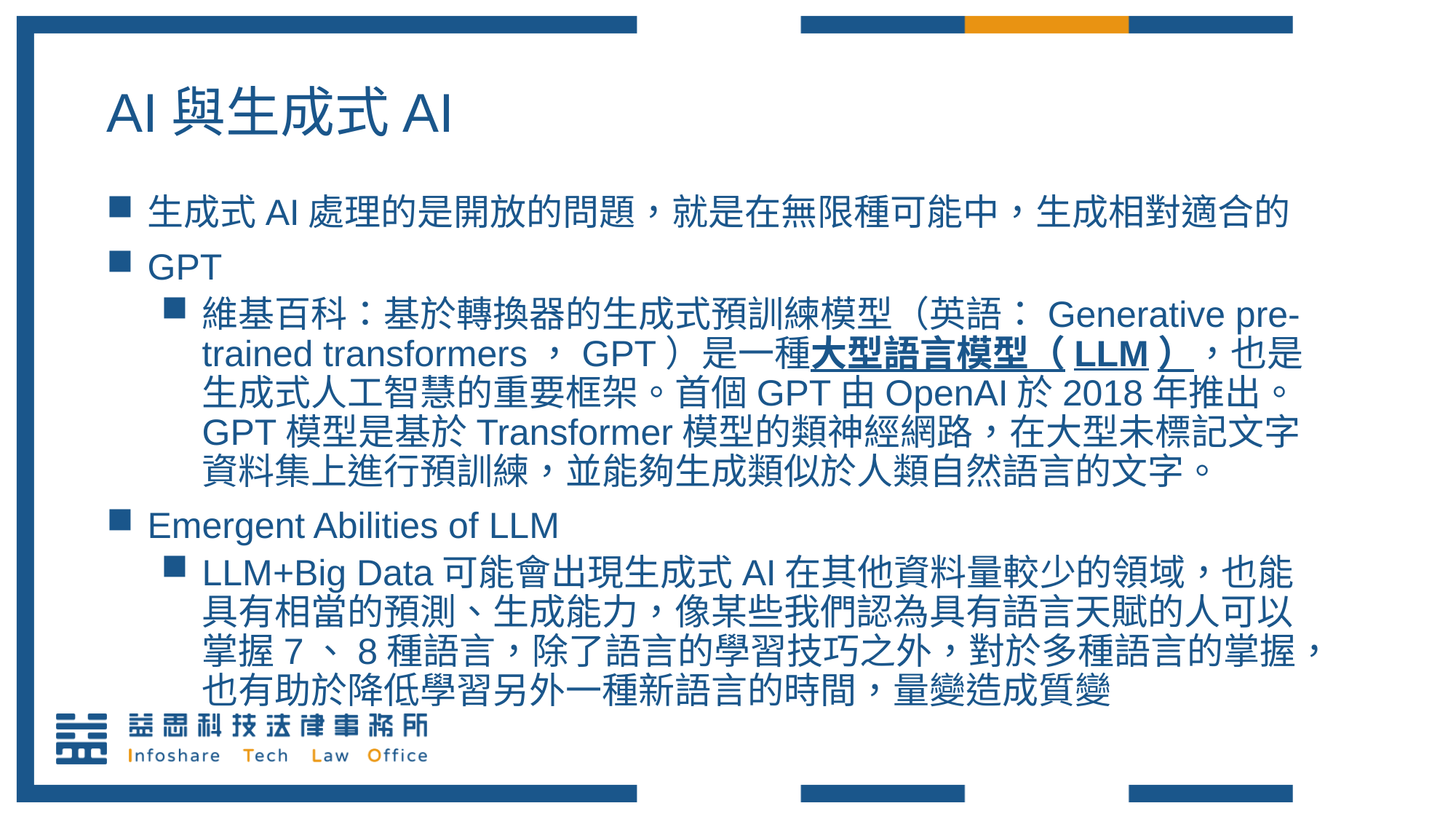

AI與生成式AI
生成式AI處理的是開放的問題，就是在無限種可能中，生成相對適合的
GPT
維基百科：基於轉換器的生成式預訓練模型（英語：Generative pre-trained transformers，GPT）是一種大型語言模型（LLM），也是生成式人工智慧的重要框架。首個GPT由OpenAI於2018年推出。GPT模型是基於Transformer模型的類神經網路，在大型未標記文字資料集上進行預訓練，並能夠生成類似於人類自然語言的文字。
Emergent Abilities of LLM
LLM+Big Data可能會出現生成式AI在其他資料量較少的領域，也能具有相當的預測、生成能力，像某些我們認為具有語言天賦的人可以掌握7、8種語言，除了語言的學習技巧之外，對於多種語言的掌握，也有助於降低學習另外一種新語言的時間，量變造成質變